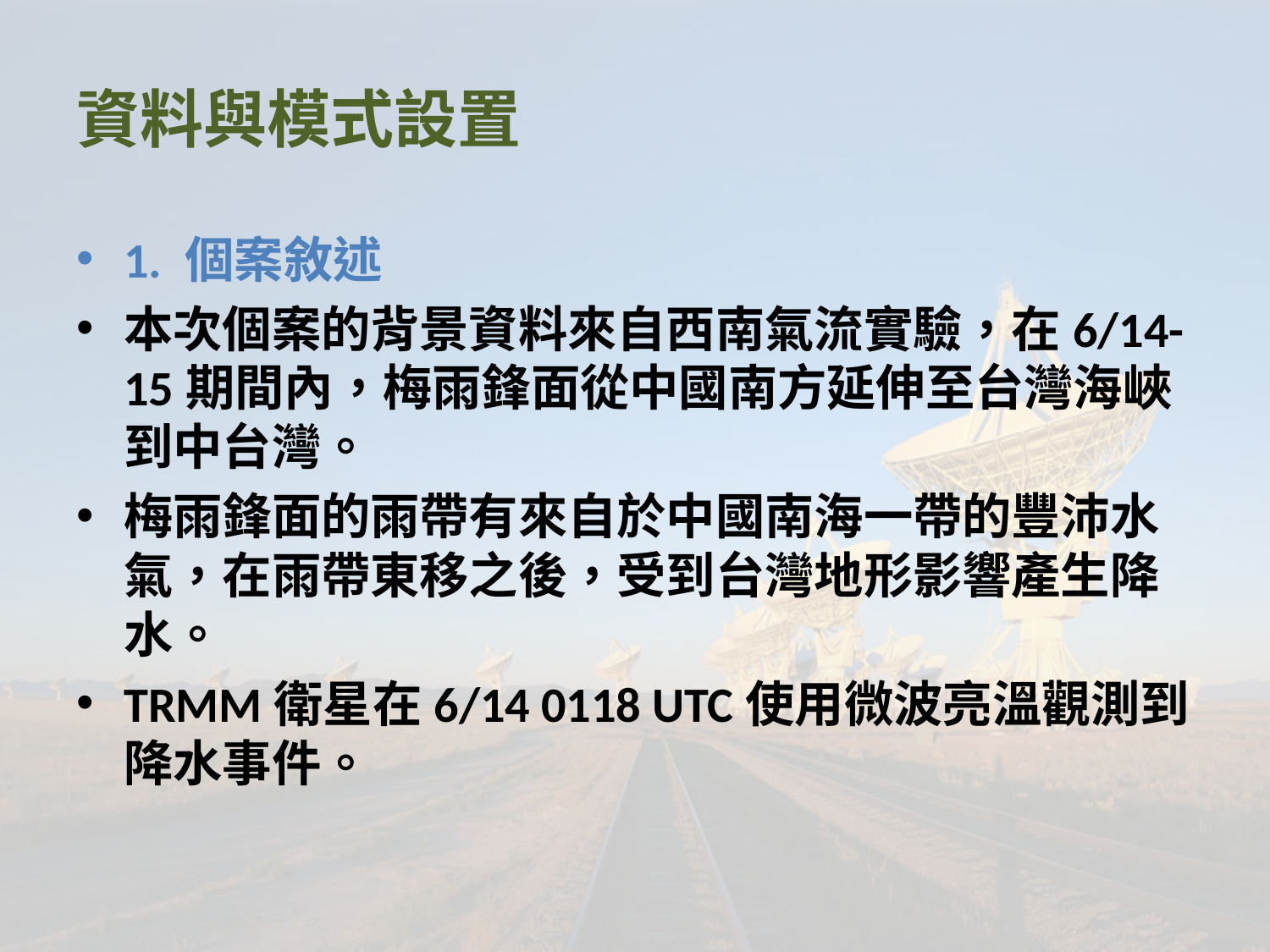

# 資料與模式設置
1. 個案敘述
本次個案的背景資料來自西南氣流實驗，在6/14-15期間內，梅雨鋒面從中國南方延伸至台灣海峽到中台灣。
梅雨鋒面的雨帶有來自於中國南海一帶的豐沛水氣，在雨帶東移之後，受到台灣地形影響產生降水。
TRMM衛星在6/14 0118 UTC使用微波亮溫觀測到降水事件。